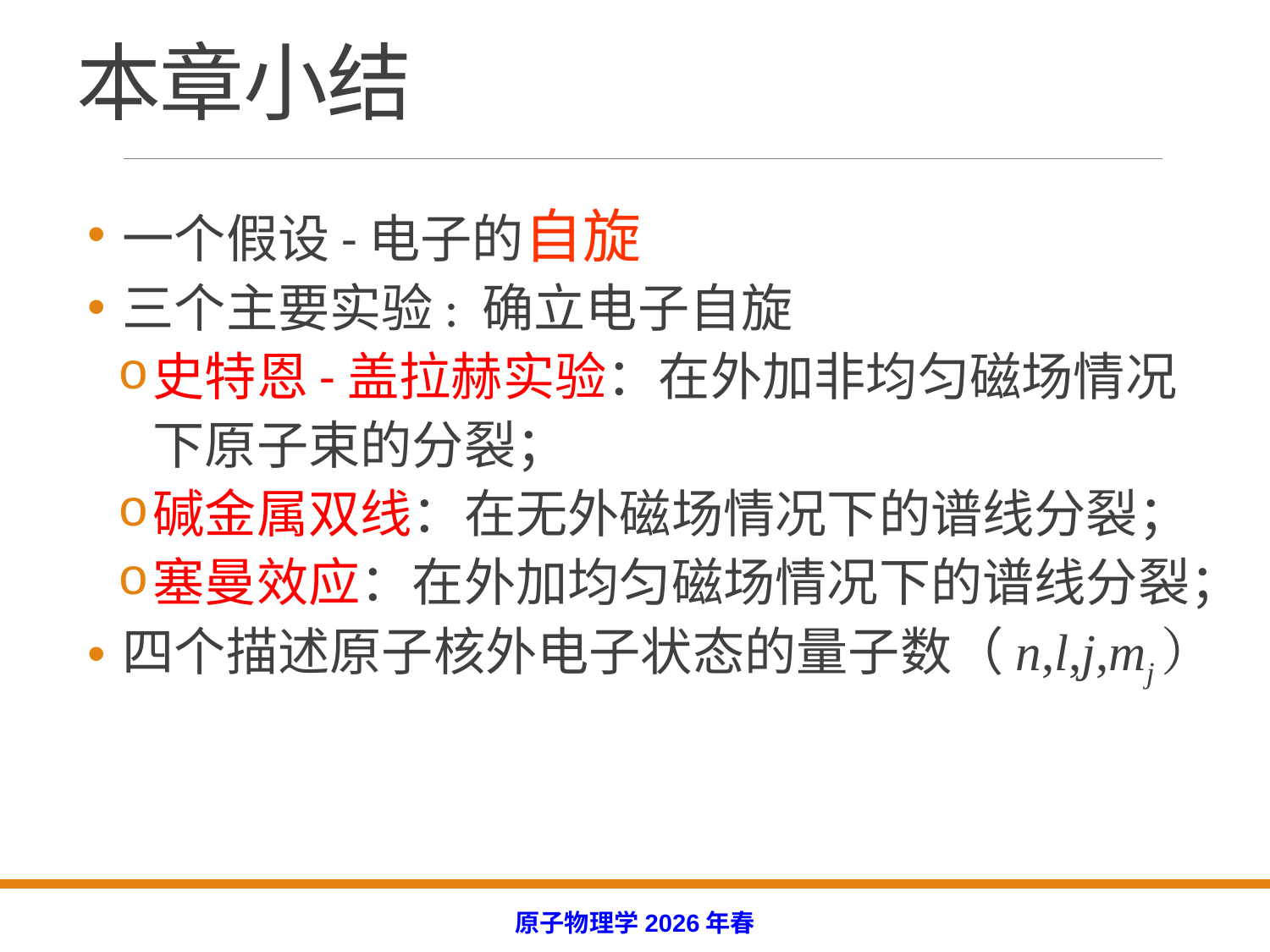

# 本章小结
一个假设-电子的自旋
三个主要实验: 确立电子自旋
史特恩-盖拉赫实验：在外加非均匀磁场情况下原子束的分裂；
碱金属双线：在无外磁场情况下的谱线分裂；
塞曼效应：在外加均匀磁场情况下的谱线分裂；
四个描述原子核外电子状态的量子数（n,l,j,mj）
原子物理学2026年春
34